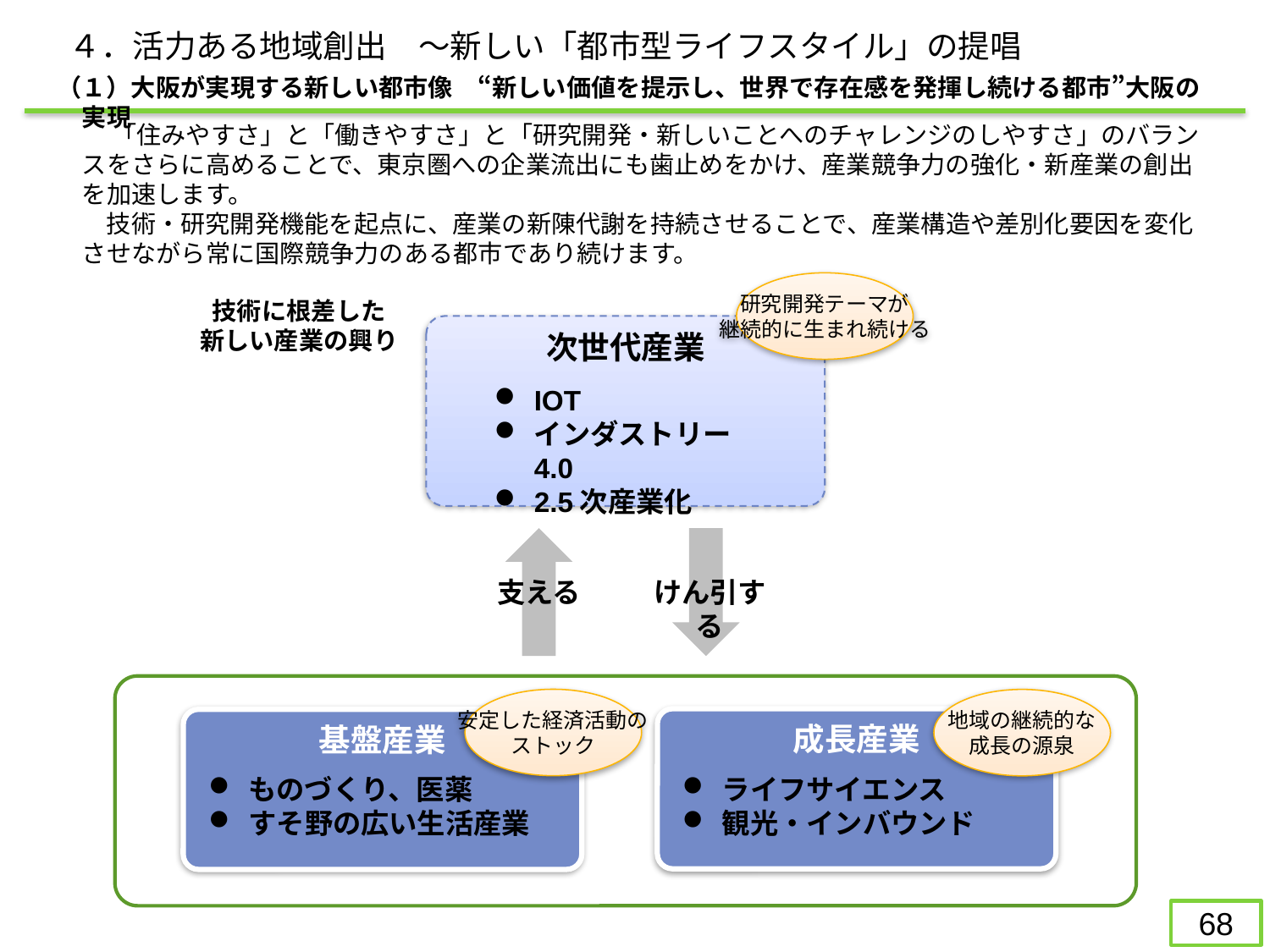

４．活力ある地域創出　～新しい「都市型ライフスタイル」の提唱
（１）大阪が実現する新しい都市像　“新しい価値を提示し、世界で存在感を発揮し続ける都市”大阪の実現
　　 「住みやすさ」と「働きやすさ」と「研究開発・新しいことへのチャレンジのしやすさ」のバランスをさらに高めることで、東京圏への企業流出にも歯止めをかけ、産業競争力の強化・新産業の創出を加速します。
　　技術・研究開発機能を起点に、産業の新陳代謝を持続させることで、産業構造や差別化要因を変化させながら常に国際競争力のある都市であり続けます。
研究開発テーマが
継続的に生まれ続ける
技術に根差した
新しい産業の興り
次世代産業
IOT
インダストリー4.0
2.5次産業化

支える
けん引する

安定した経済活動の
ストック
地域の継続的な
成長の源泉
成長産業
基盤産業
ものづくり、医薬
すそ野の広い生活産業
ライフサイエンス
観光・インバウンド
68